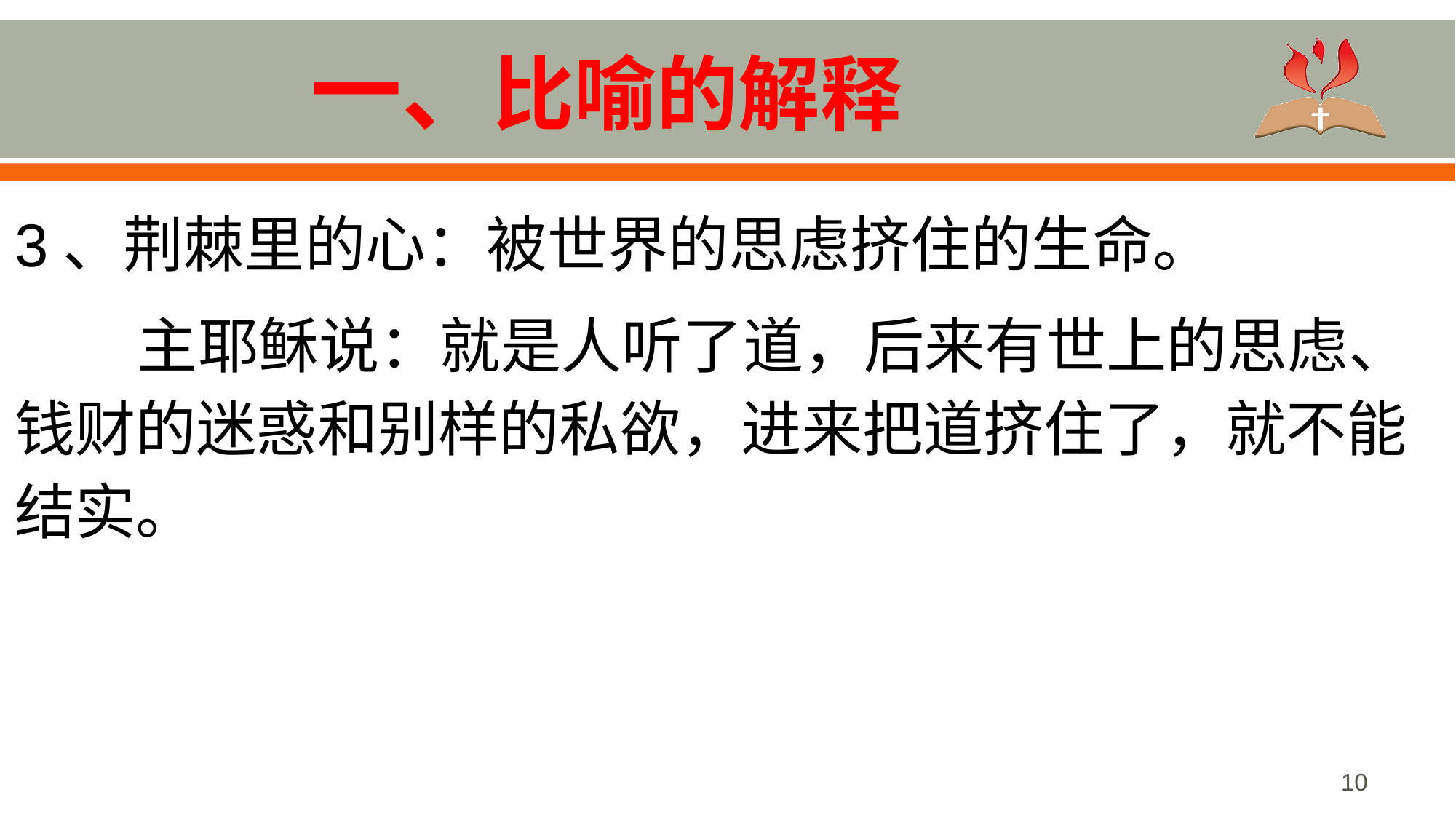

# 一、比喻的解释
3、荆棘里的心：被世界的思虑挤住的生命。
主耶稣说：就是人听了道，后来有世上的思虑、钱财的迷惑和别样的私欲，进来把道挤住了，就不能结实。

10